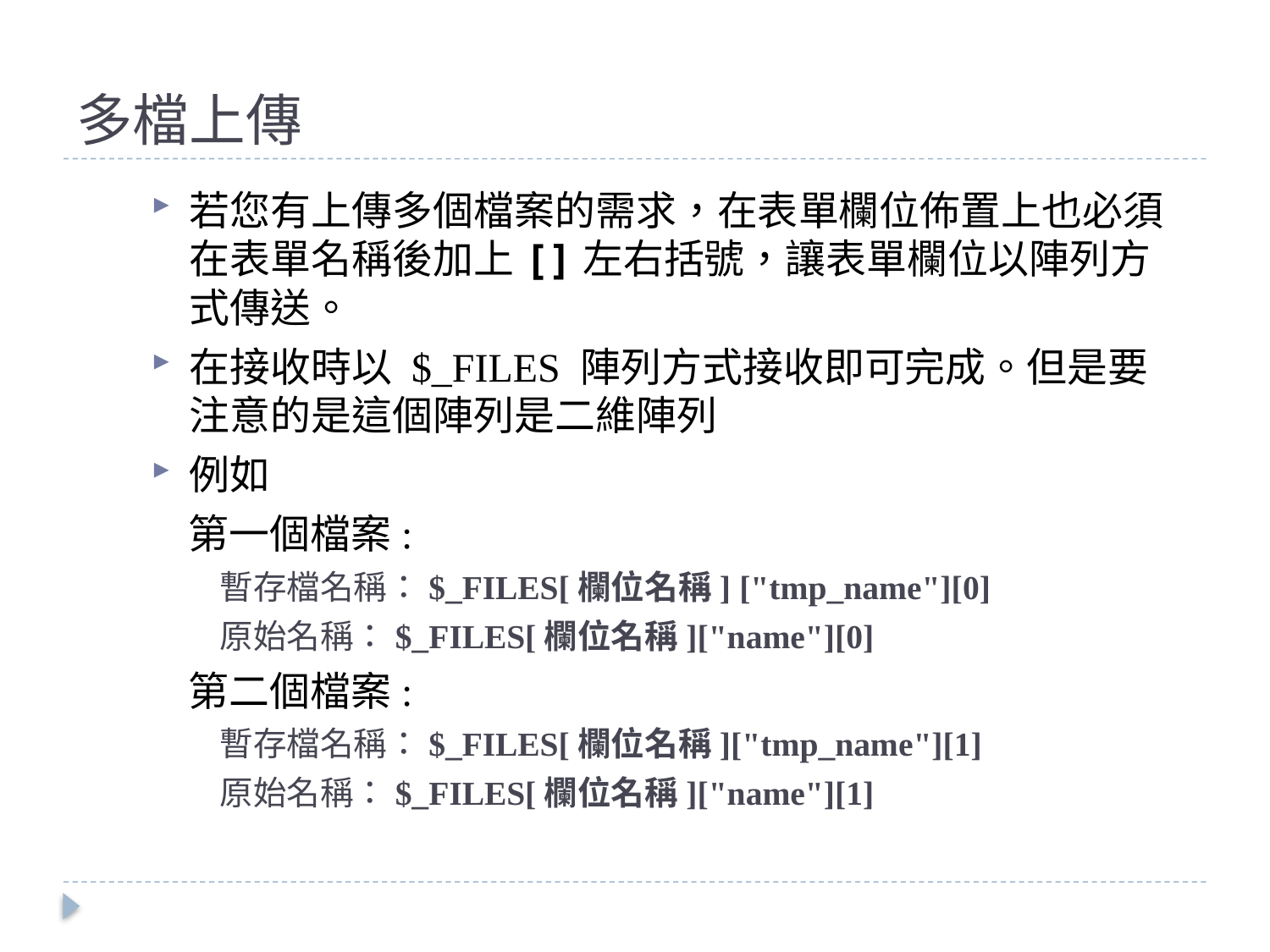

多檔上傳
若您有上傳多個檔案的需求，在表單欄位佈置上也必須在表單名稱後加上[]左右括號，讓表單欄位以陣列方式傳送。
在接收時以 $_FILES 陣列方式接收即可完成。但是要注意的是這個陣列是二維陣列
例如
   第一個檔案:
   暫存檔名稱：$_FILES[欄位名稱] ["tmp_name"][0]
   原始名稱：$_FILES[欄位名稱]["name"][0]
   第二個檔案:
   暫存檔名稱：$_FILES[欄位名稱]["tmp_name"][1]
   原始名稱：$_FILES[欄位名稱]["name"][1]